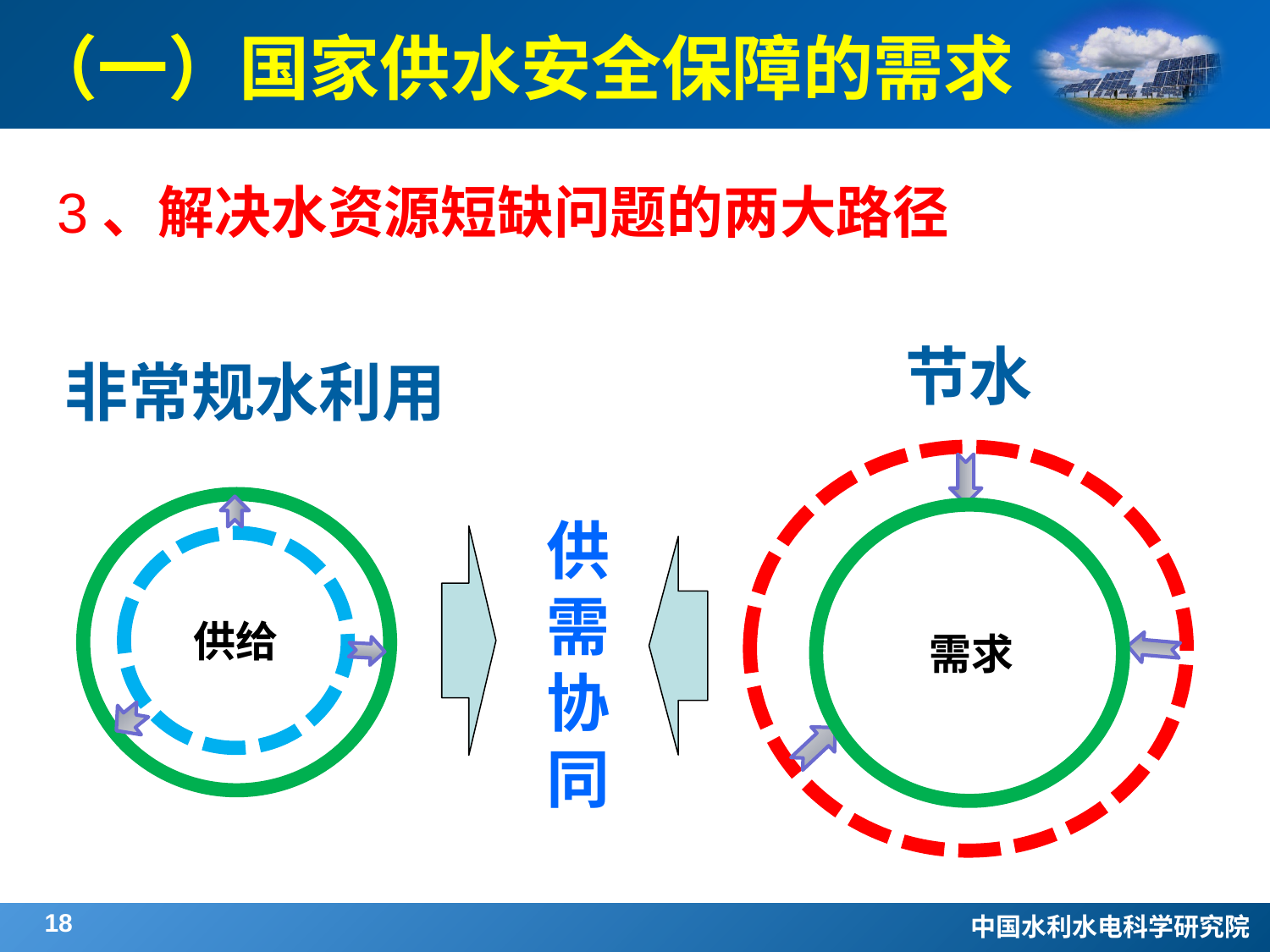

（一）国家供水安全保障的需求
3、解决水资源短缺问题的两大路径
节水
非常规水利用

供需协同

供给
需求